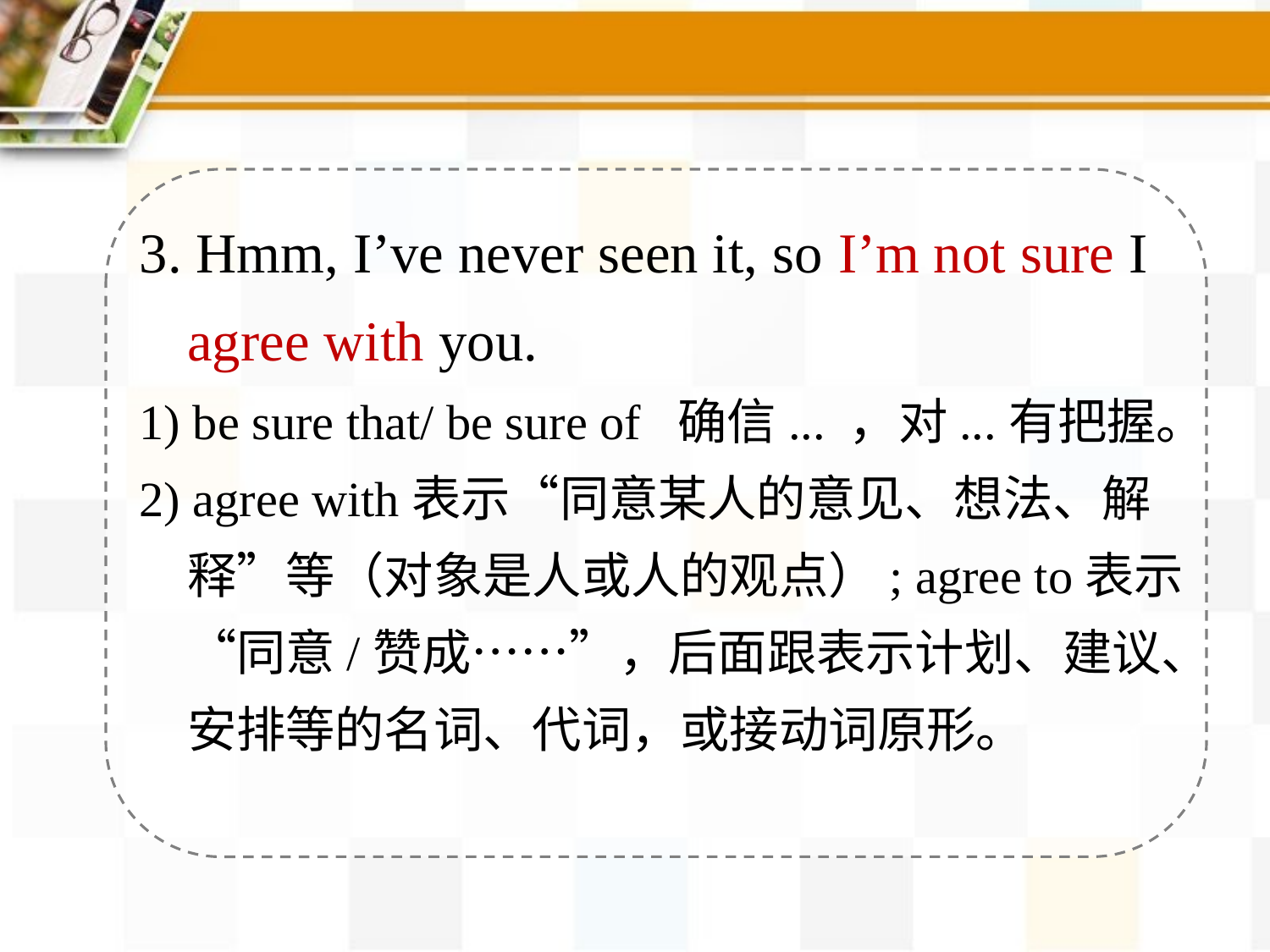

3. Hmm, I’ve never seen it, so I’m not sure I agree with you.
1) be sure that/ be sure of  确信... ，对...有把握。
2) agree with表示“同意某人的意见、想法、解释”等（对象是人或人的观点）; agree to表示 “同意/赞成……”，后面跟表示计划、建议、安排等的名词、代词，或接动词原形。